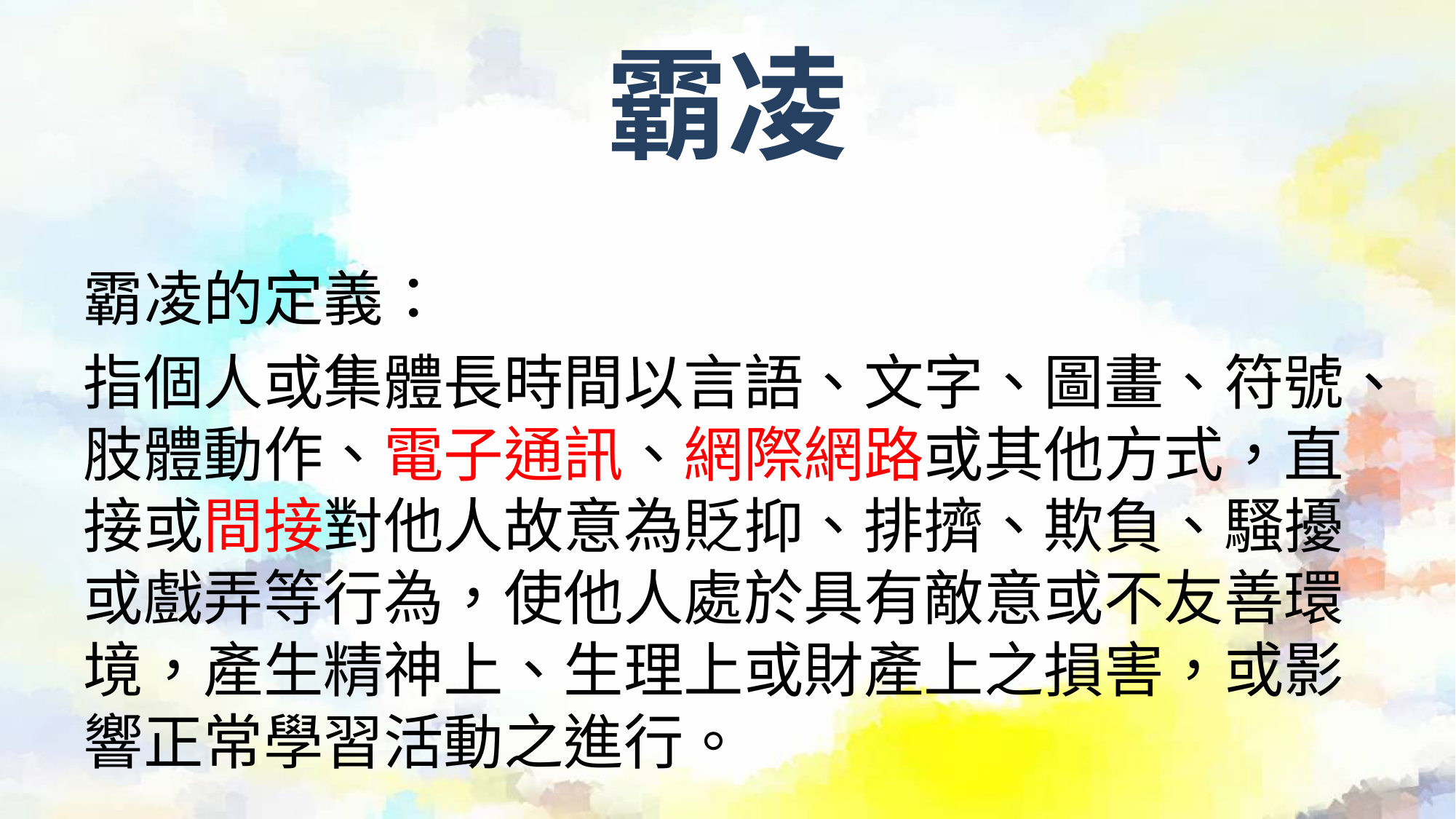

# 霸凌
霸凌的定義：
指個人或集體長時間以言語、文字、圖畫、符號、肢體動作、電子通訊、網際網路或其他方式，直接或間接對他人故意為貶抑、排擠、欺負、騷擾或戲弄等行為，使他人處於具有敵意或不友善環境，產生精神上、生理上或財產上之損害，或影響正常學習活動之進行。